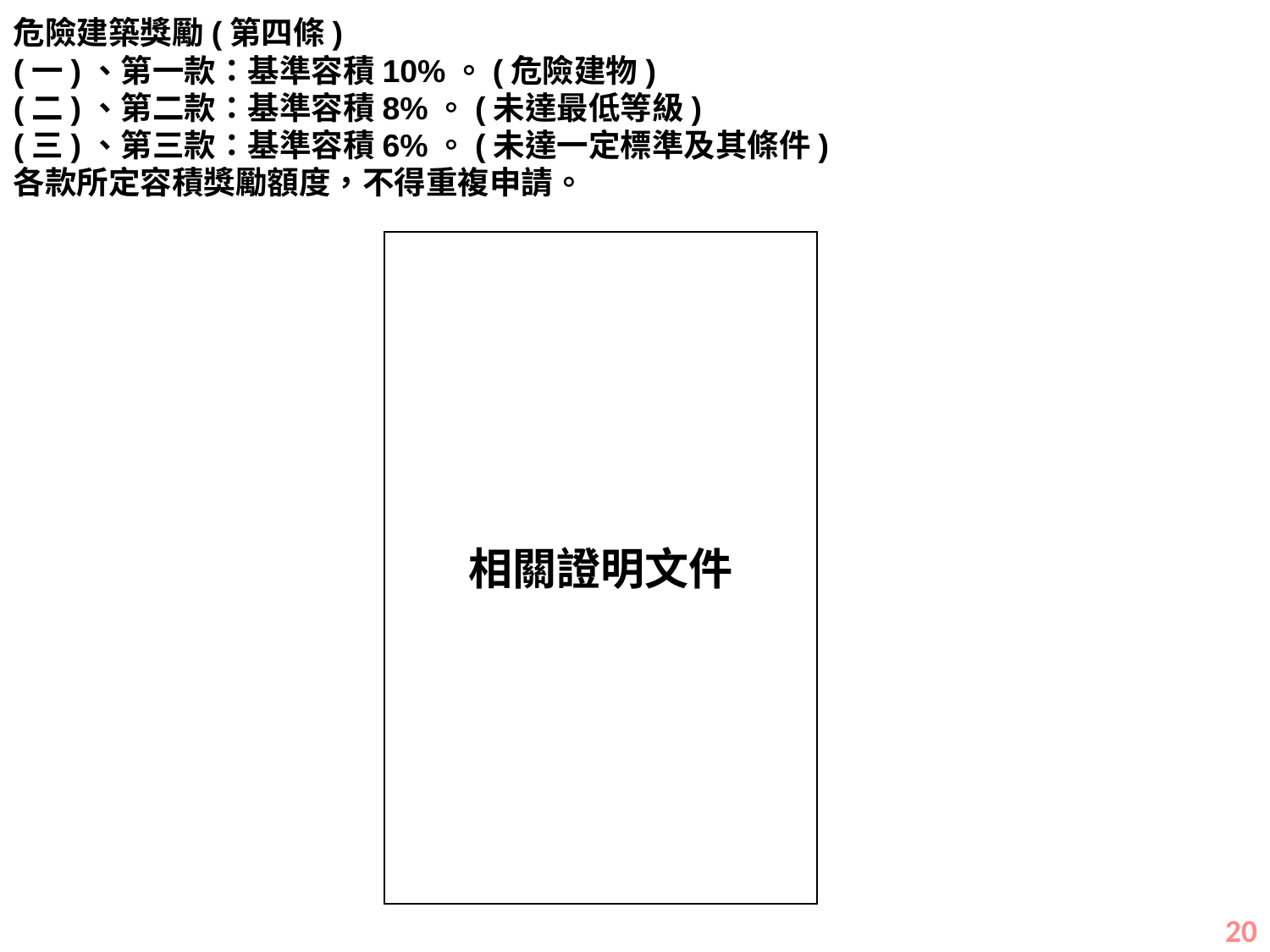

危險建築獎勵(第四條)
(一)、第一款：基準容積10%。(危險建物)
(二)、第二款：基準容積8%。(未達最低等級)
(三)、第三款：基準容積6%。(未達一定標準及其條件)
各款所定容積獎勵額度，不得重複申請。
相關證明文件
20